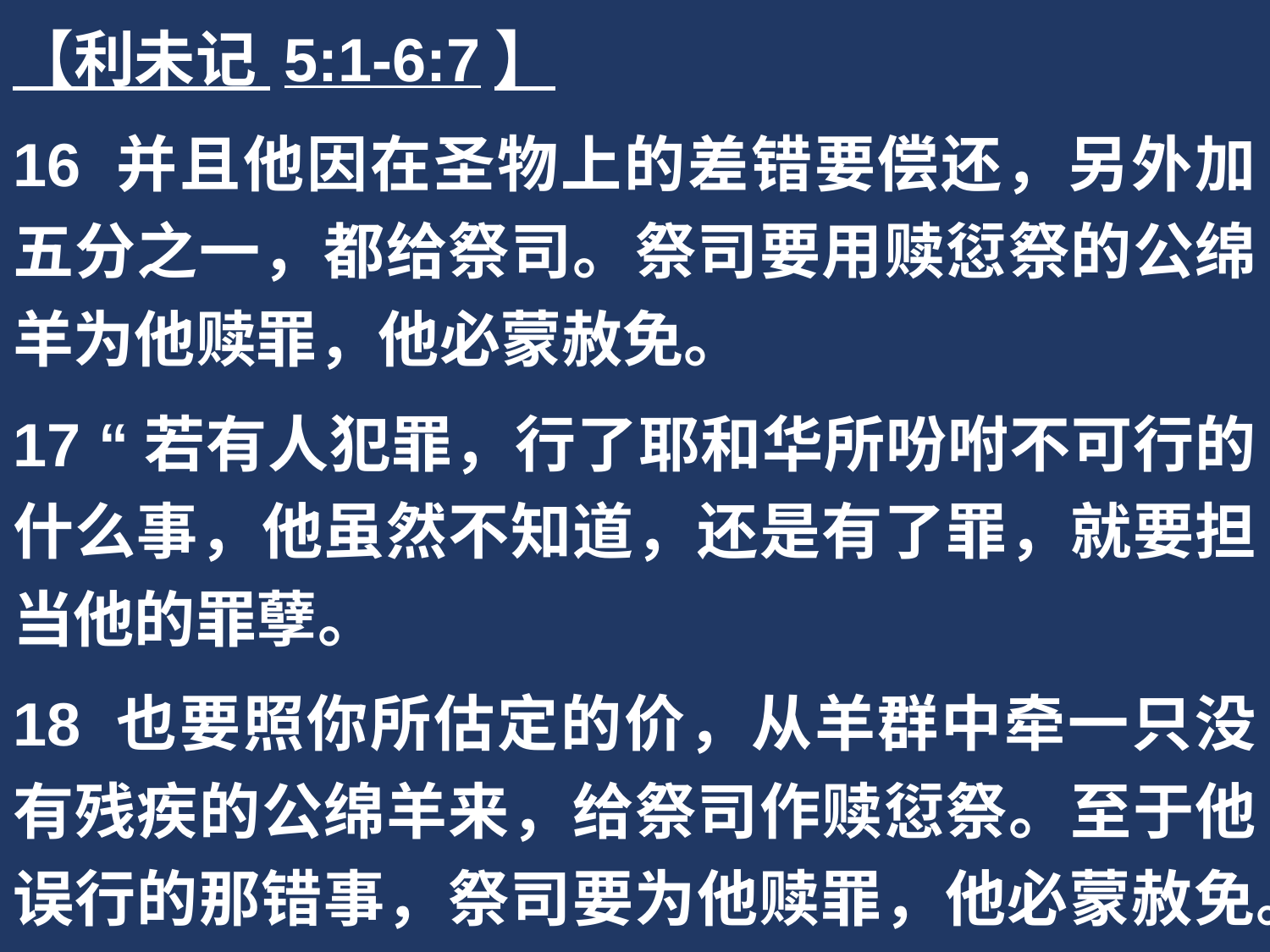

【利未记 5:1-6:7】
16 并且他因在圣物上的差错要偿还，另外加五分之一，都给祭司。祭司要用赎愆祭的公绵羊为他赎罪，他必蒙赦免。
17 “若有人犯罪，行了耶和华所吩咐不可行的什么事，他虽然不知道，还是有了罪，就要担当他的罪孽。
18 也要照你所估定的价，从羊群中牵一只没有残疾的公绵羊来，给祭司作赎愆祭。至于他误行的那错事，祭司要为他赎罪，他必蒙赦免。